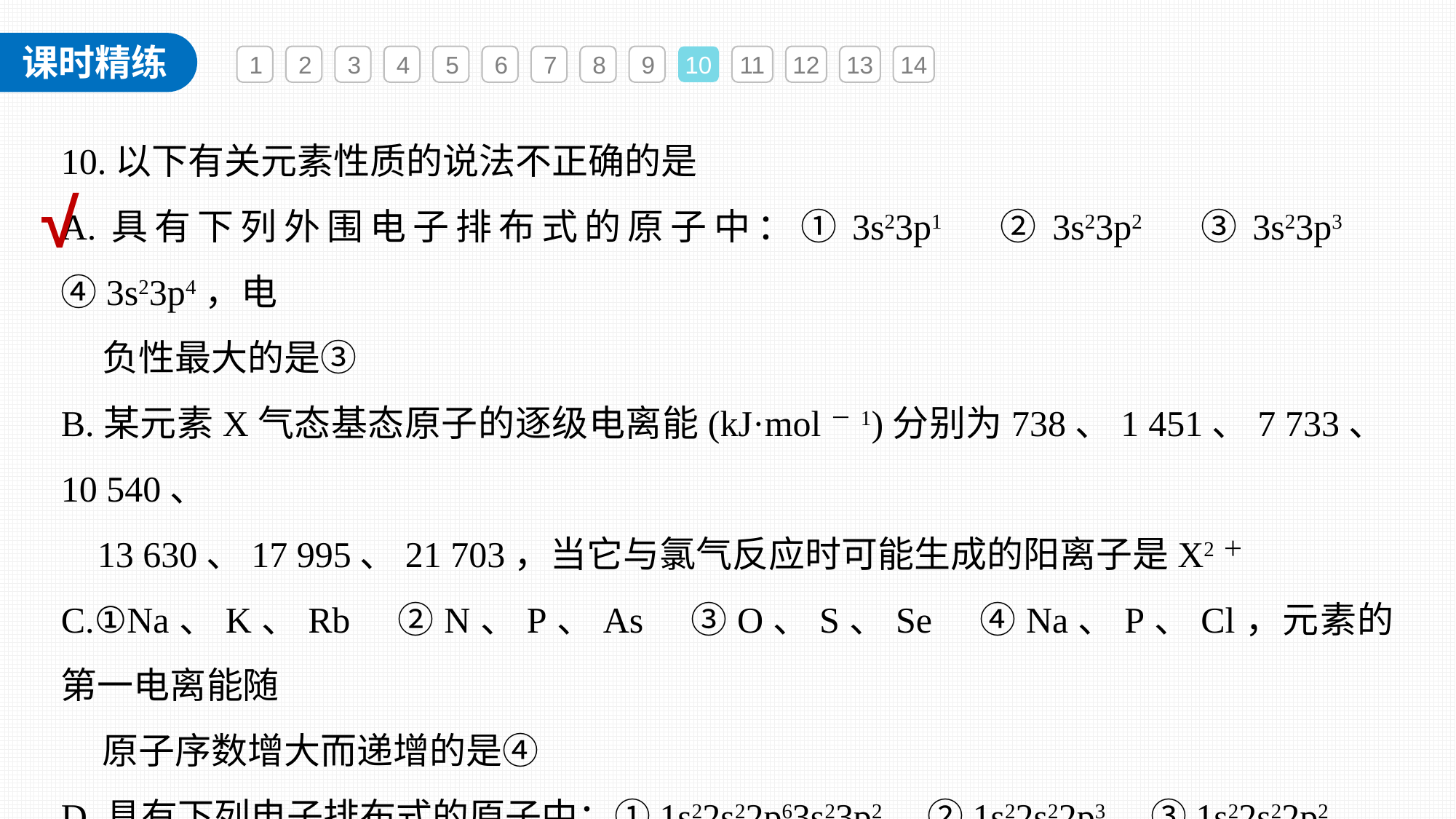

1
2
3
4
5
6
7
8
9
10
11
12
13
14
10.以下有关元素性质的说法不正确的是
A.具有下列外围电子排布式的原子中：①3s23p1　②3s23p2　③3s23p3　④3s23p4，电
    负性最大的是③
B.某元素X气态基态原子的逐级电离能(kJ·mol－1)分别为738、1 451、7 733、10 540、
    13 630、17 995、21 703，当它与氯气反应时可能生成的阳离子是X2＋
C.①Na、K、Rb　②N、P、As　③O、S、Se　④Na、P、Cl，元素的第一电离能随
    原子序数增大而递增的是④
D.具有下列电子排布式的原子中：①1s22s22p63s23p2　②1s22s22p3　③1s22s22p2
    ④1s22s22p63s23p4，原子半径最大的是①
√